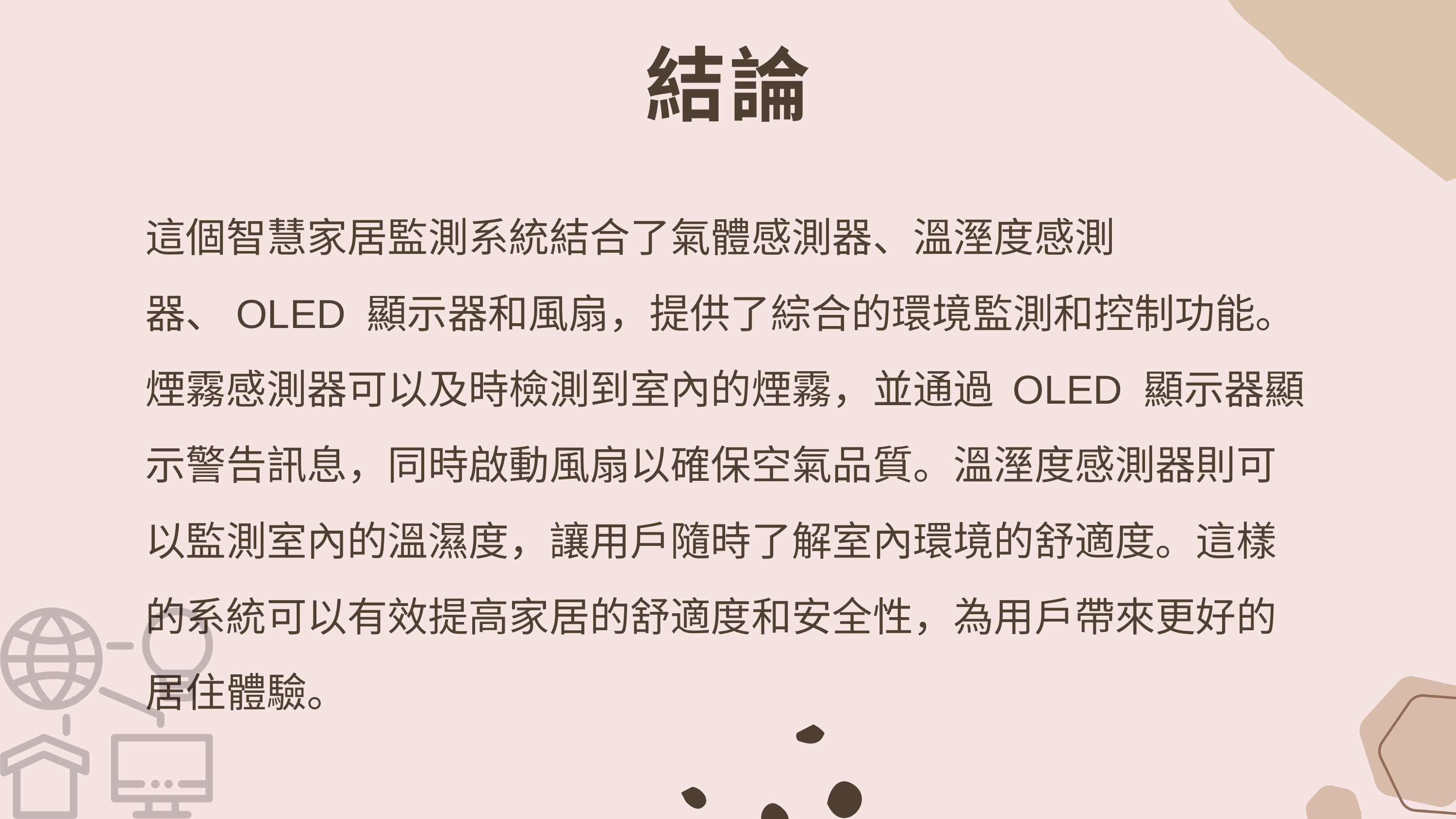

結論
這個智慧家居監測系統結合了氣體感測器、溫溼度感測器、OLED 顯示器和風扇，提供了綜合的環境監測和控制功能。煙霧感測器可以及時檢測到室內的煙霧，並通過 OLED 顯示器顯示警告訊息，同時啟動風扇以確保空氣品質。溫溼度感測器則可以監測室內的溫濕度，讓用戶隨時了解室內環境的舒適度。這樣的系統可以有效提高家居的舒適度和安全性，為用戶帶來更好的居住體驗。